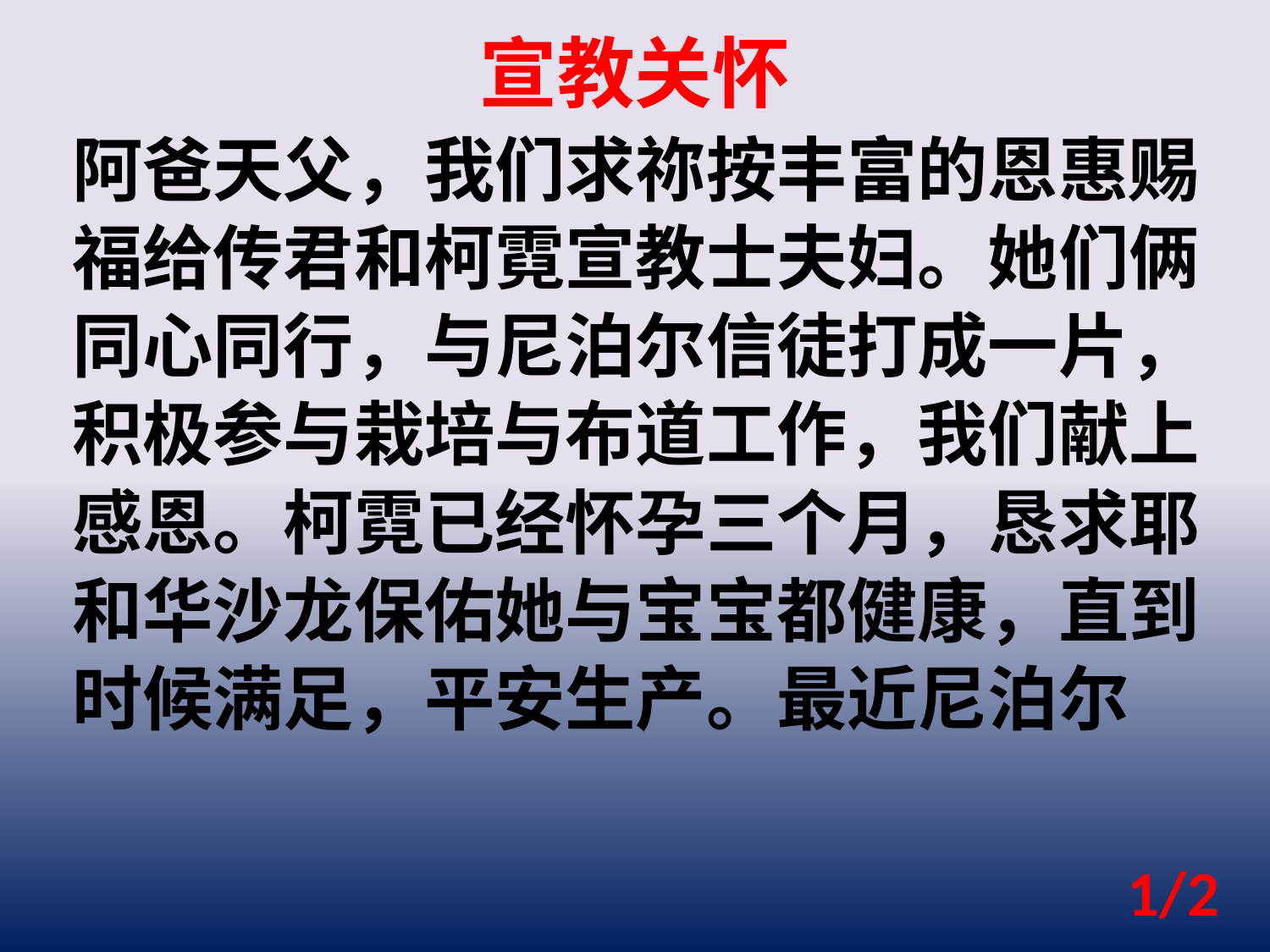

宣教关怀
阿爸天父，我们求祢按丰富的恩惠赐福给传君和柯霓宣教士夫妇。她们俩同心同行，与尼泊尔信徒打成一片，积极参与栽培与布道工作，我们献上感恩。柯霓已经怀孕三个月，恳求耶和华沙龙保佑她与宝宝都健康，直到时候满足，平安生产。最近尼泊尔
1/2